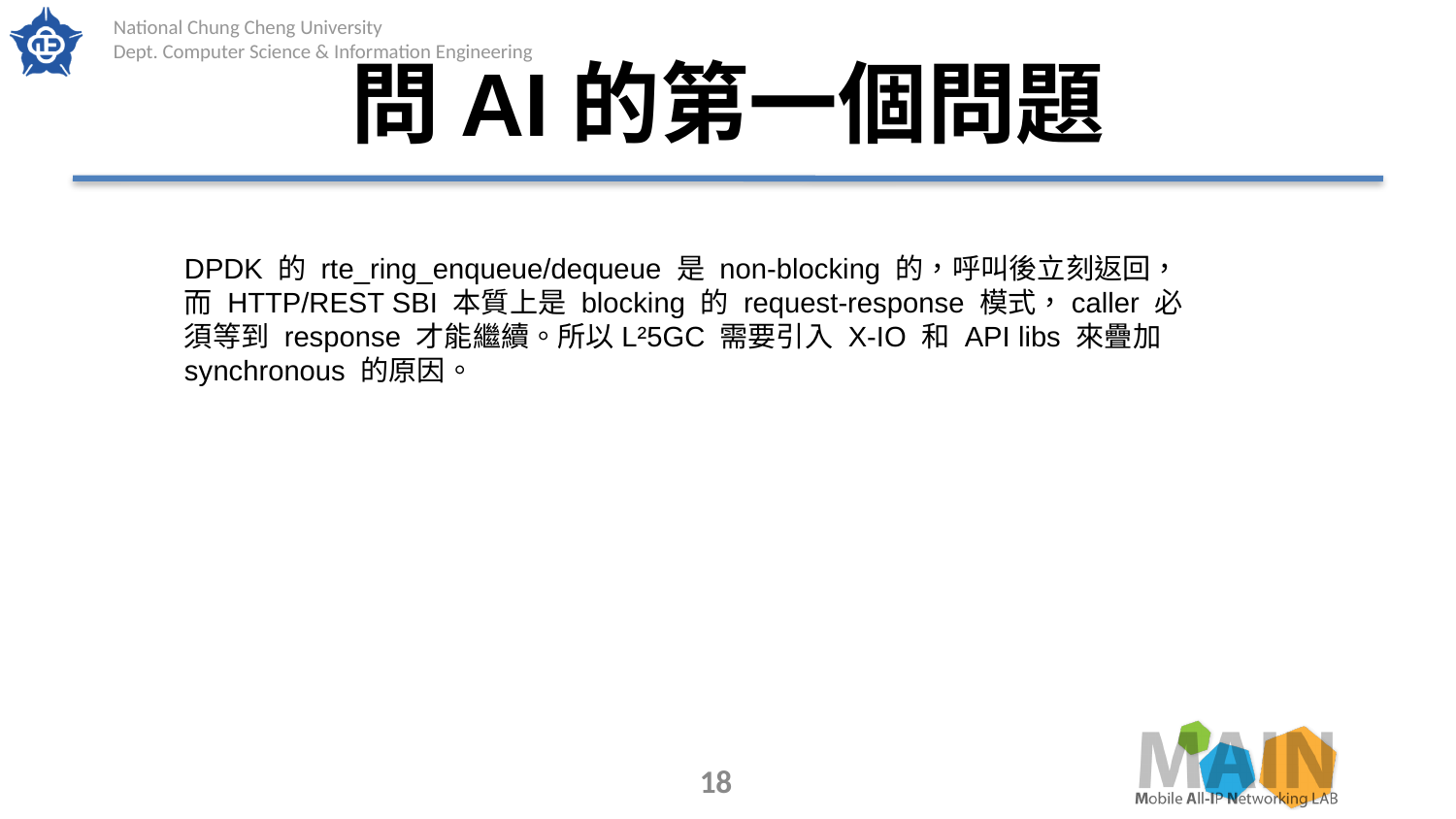

# 問AI的第一個問題
DPDK 的 rte_ring_enqueue/dequeue 是 non-blocking 的，呼叫後立刻返回，而 HTTP/REST SBI 本質上是 blocking 的 request-response 模式，caller 必須等到 response 才能繼續。所以L²5GC 需要引入 X-IO 和 API libs 來疊加 synchronous 的原因。

18